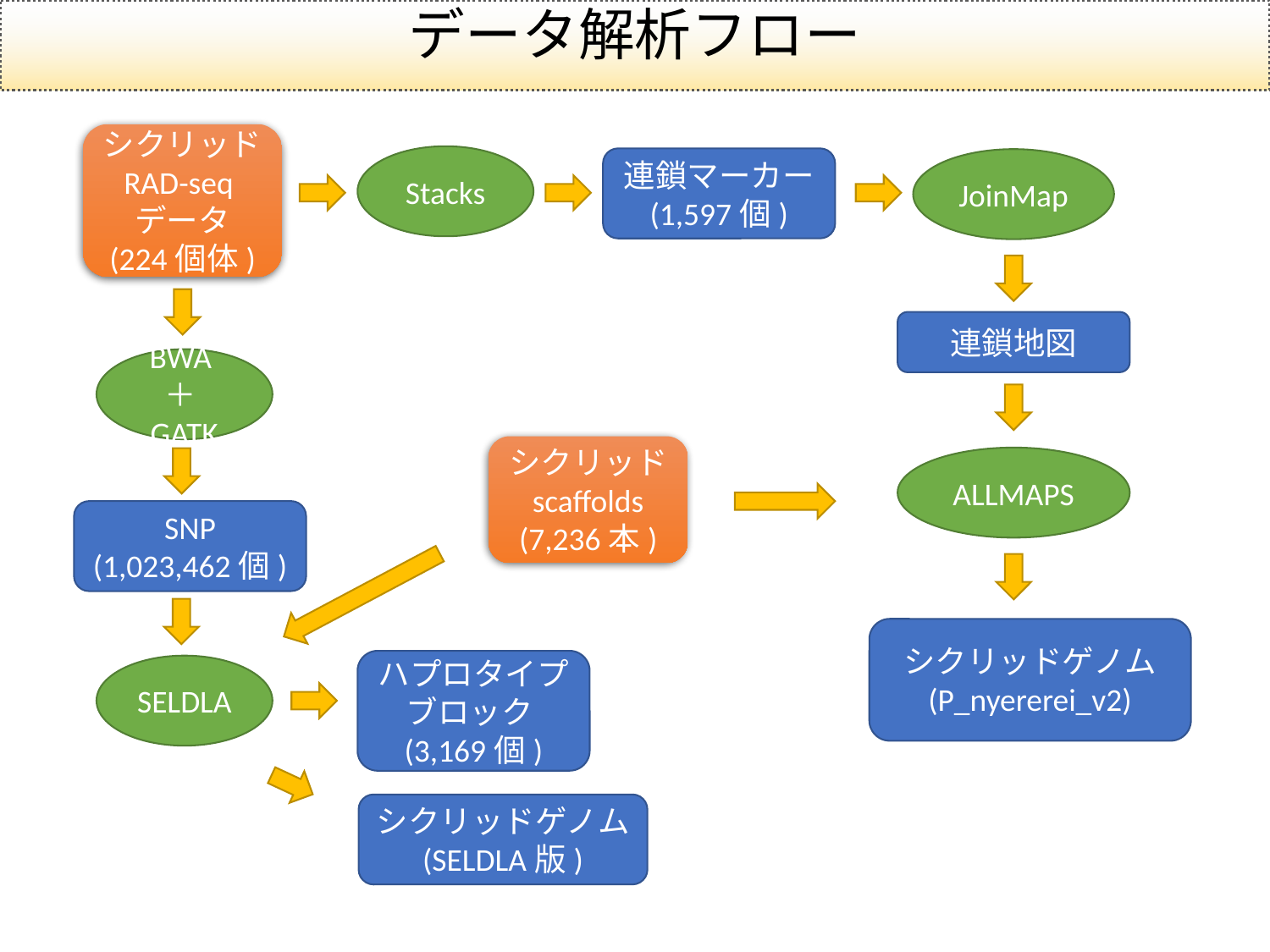

データ解析フロー
シクリッド
RAD-seqデータ
(224個体)
Stacks
連鎖マーカー
(1,597個)
JoinMap

BWA＋GATK

SNP
(1,023,462個)

ハプロタイプブロック(3,169個)
SELDLA

シクリッドゲノム
(SELDLA版)
連鎖地図

シクリッド
scaffolds
(7,236本)
ALLMAPS

シクリッドゲノム
(P_nyererei_v2)